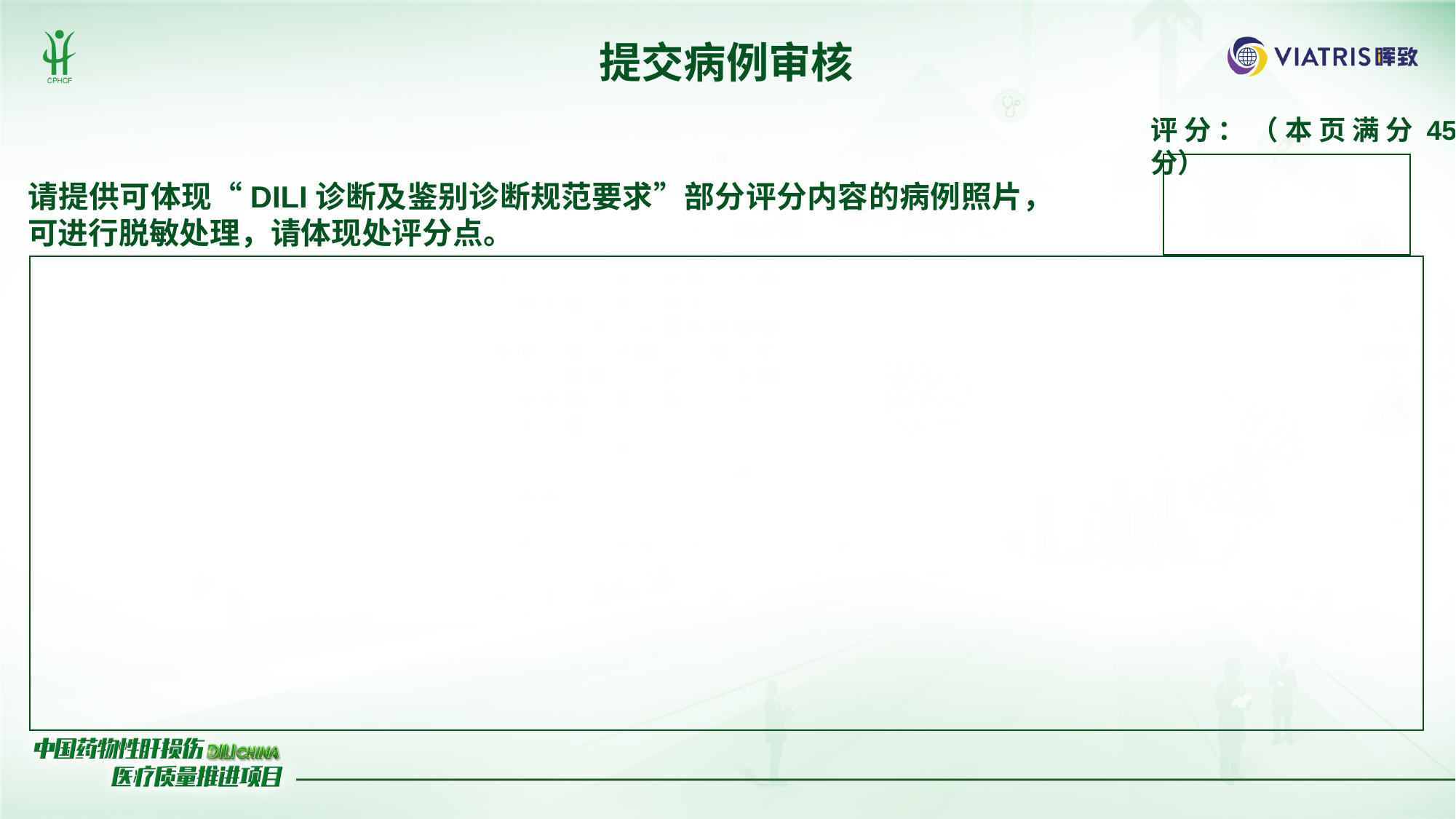

提交病例审核
评分：（本页满分45分）

请提供可体现“DILI诊断及鉴别诊断规范要求”部分评分内容的病例照片，可进行脱敏处理，请体现处评分点。